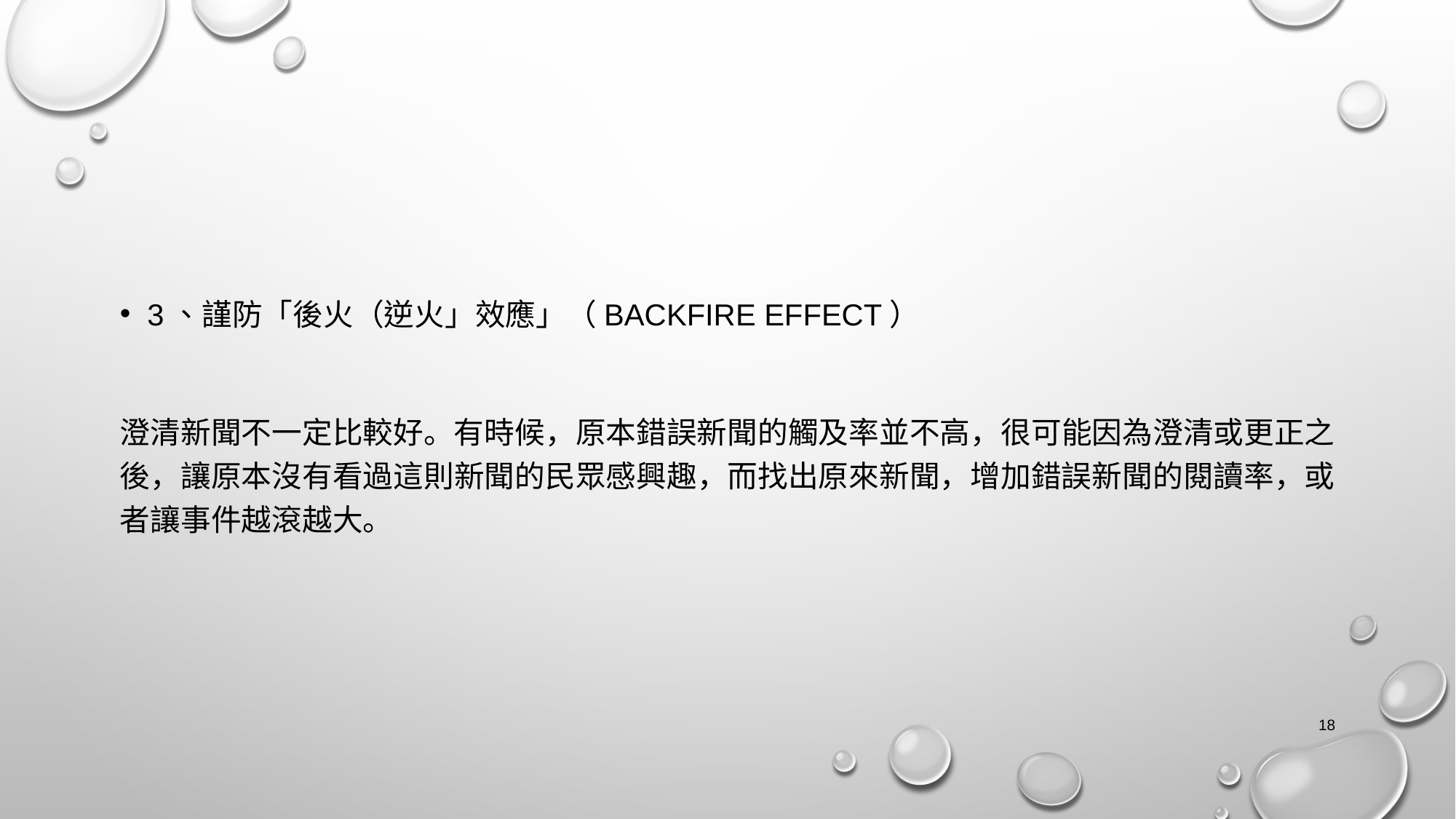

#
3、謹防「後火（逆火」效應」（backfire effect）

澄清新聞不一定比較好。有時候，原本錯誤新聞的觸及率並不高，很可能因為澄清或更正之後，讓原本沒有看過這則新聞的民眾感興趣，而找出原來新聞，增加錯誤新聞的閱讀率，或者讓事件越滾越大。

18